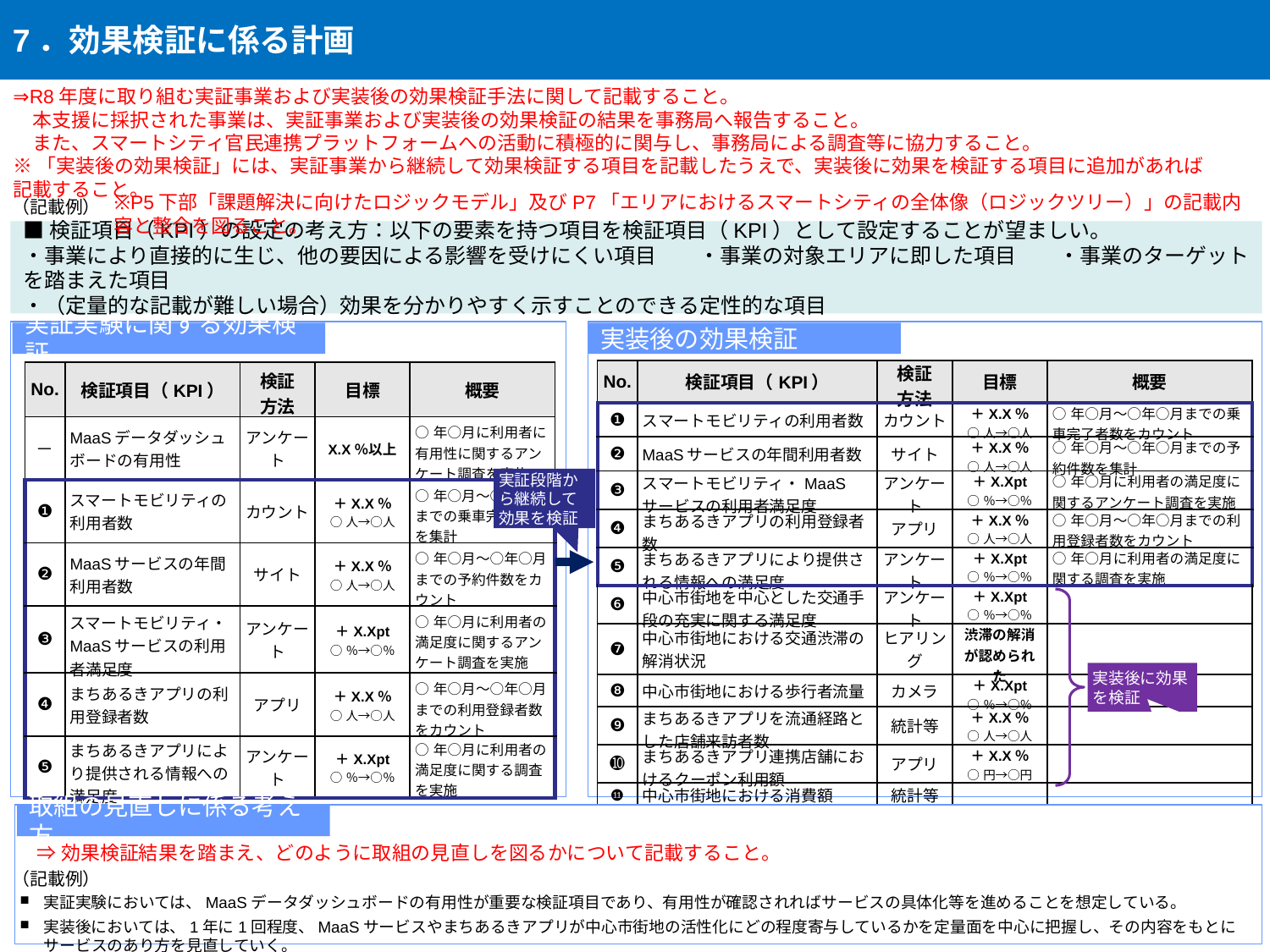

7．効果検証に係る計画
⇒R8年度に取り組む実証事業および実装後の効果検証手法に関して記載すること。
　本支援に採択された事業は、実証事業および実装後の効果検証の結果を事務局へ報告すること。
　また、スマートシティ官民連携プラットフォームへの活動に積極的に関与し、事務局による調査等に協力すること。
※「実装後の効果検証」には、実証事業から継続して効果検証する項目を記載したうえで、実装後に効果を検証する項目に追加があれば記載すること。
※P5下部「課題解決に向けたロジックモデル」及びP7「エリアにおけるスマートシティの全体像（ロジックツリー）」の記載内容と整合を図ること。
（記載例）
■検証項目（KPI）の設定の考え方：以下の要素を持つ項目を検証項目（KPI）として設定することが望ましい。
・事業により直接的に生じ、他の要因による影響を受けにくい項目　　・事業の対象エリアに即した項目　　・事業のターゲットを踏まえた項目
・（定量的な記載が難しい場合）効果を分かりやすく示すことのできる定性的な項目

実証実験に関する効果検証
実装後の効果検証
| No. | 検証項目（KPI） | 検証 方法 | 目標 | 概要 |
| --- | --- | --- | --- | --- |
| ❶ | スマートモビリティの利用者数 | カウント | ＋X.X％ ○人→○人 | ○年○月～○年○月までの乗車完了者数をカウント |
| ❷ | MaaSサービスの年間利用者数 | サイト | ＋X.X％ ○人→○人 | ○年○月～○年○月までの予約件数を集計 |
| ❸ | スマートモビリティ・MaaSサービスの利用者満足度 | アンケート | ＋X.Xpt ○％→○％ | ○年○月に利用者の満足度に関するアンケート調査を実施 |
| ❹ | まちあるきアプリの利用登録者数 | アプリ | ＋X.X％ ○人→○人 | ○年○月～○年○月までの利用登録者数をカウント |
| ❺ | まちあるきアプリにより提供される情報への満足度 | アンケート | ＋X.Xpt ○％→○％ | ○年○月に利用者の満足度に関する調査を実施 |
| ❻ | 中心市街地を中心とした交通手段の充実に関する満足度 | アンケート | ＋X.Xpt ○％→○％ |  |
| ❼ | 中心市街地における交通渋滞の解消状況 | ヒアリング | 渋滞の解消が認められた |  |
| ❽ | 中心市街地における歩行者流量 | カメラ | ＋X.Xpt ○％→○％ |  |
| ❾ | まちあるきアプリを流通経路とした店舗来訪者数 | 統計等 | ＋X.X％ ○人→○人 |  |
| ➓ | まちあるきアプリ連携店舗におけるクーポン利用額 | アプリ | ＋X.X％ ○円→○円 |  |
| ⓫ | 中心市街地における消費額 | 統計等 |  |  |
| No. | 検証項目（KPI） | 検証 方法 | 目標 | 概要 |
| --- | --- | --- | --- | --- |
| － | MaaSデータダッシュボードの有用性 | アンケート | X.X％以上 | ○年○月に利用者に有用性に関するアンケート調査を実施 |
| ❶ | スマートモビリティの利用者数 | カウント | ＋X.X％ ○人→○人 | ○年○月～○年○月までの乗車完了者数を集計 |
| ❷ | MaaSサービスの年間利用者数 | サイト | ＋X.X％ ○人→○人 | ○年○月～○年○月までの予約件数をカウント |
| ❸ | スマートモビリティ・MaaSサービスの利用者満足度 | アンケート | ＋X.Xpt ○％→○％ | ○年○月に利用者の満足度に関するアンケート調査を実施 |
| ❹ | まちあるきアプリの利用登録者数 | アプリ | ＋X.X％ ○人→○人 | ○年○月～○年○月までの利用登録者数をカウント |
| ❺ | まちあるきアプリにより提供される情報への満足度 | アンケート | ＋X.Xpt ○％→○％ | ○年○月に利用者の満足度に関する調査を実施 |
実証段階から継続して効果を検証

実装後に効果を検証

取組の見直しに係る考え方
⇒効果検証結果を踏まえ、どのように取組の見直しを図るかについて記載すること。
（記載例）
実証実験においては、MaaSデータダッシュボードの有用性が重要な検証項目であり、有用性が確認されればサービスの具体化等を進めることを想定している。
実装後においては、1年に1回程度、MaaSサービスやまちあるきアプリが中心市街地の活性化にどの程度寄与しているかを定量面を中心に把握し、その内容をもとにサービスのあり方を見直していく。